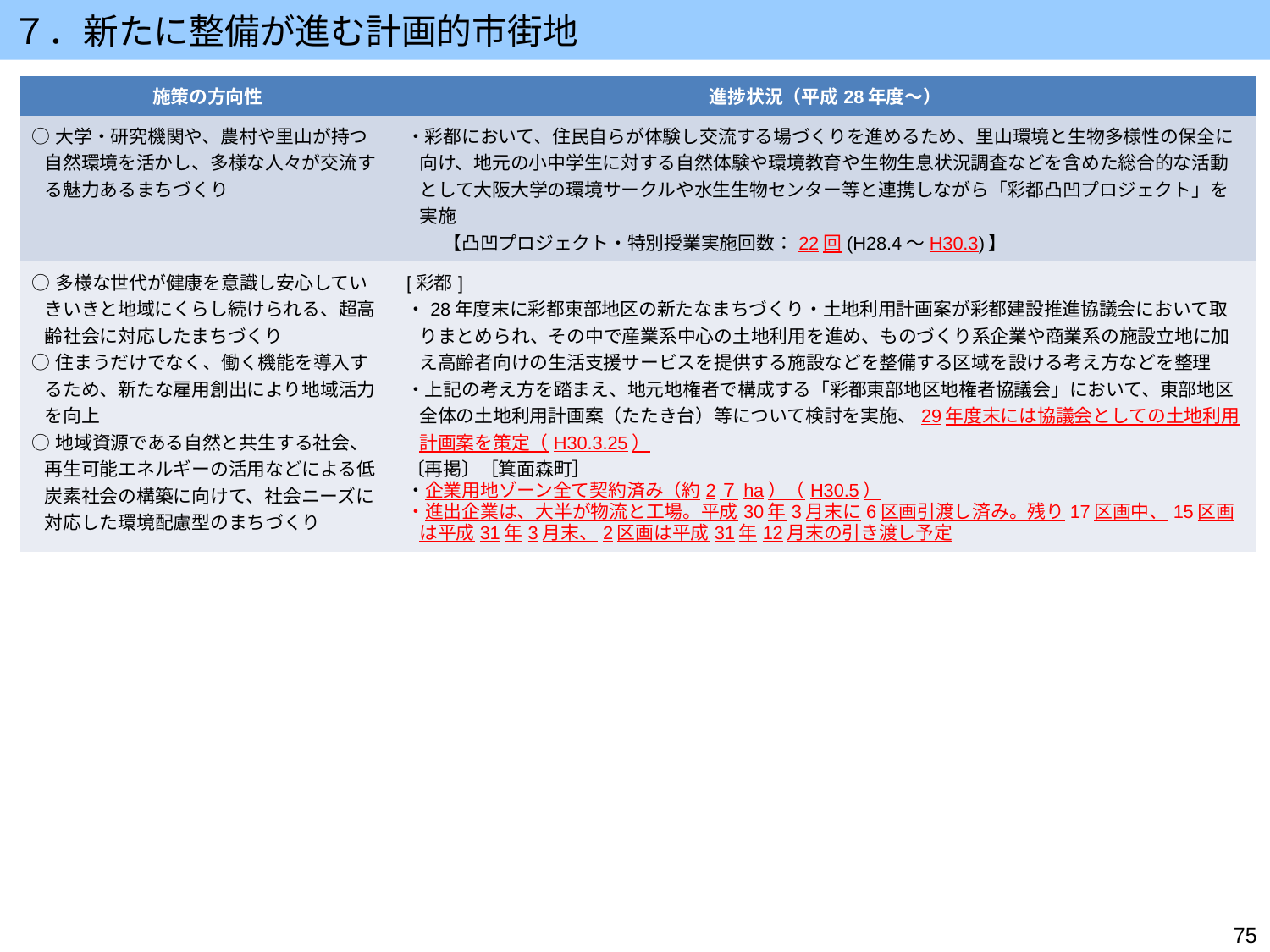

７．新たに整備が進む計画的市街地
| 施策の方向性 | 進捗状況（平成28年度～） |
| --- | --- |
| ○大学・研究機関や、農村や里山が持つ自然環境を活かし、多様な人々が交流する魅力あるまちづくり | ・彩都において、住民自らが体験し交流する場づくりを進めるため、里山環境と生物多様性の保全に向け、地元の小中学生に対する自然体験や環境教育や生物生息状況調査などを含めた総合的な活動として大阪大学の環境サークルや水生生物センター等と連携しながら「彩都凸凹プロジェクト」を実施 　　【凸凹プロジェクト・特別授業実施回数：22回(H28.4～H30.3)】 |
| ○多様な世代が健康を意識し安心していきいきと地域にくらし続けられる、超高齢社会に対応したまちづくり ○住まうだけでなく、働く機能を導入するため、新たな雇用創出により地域活力を向上 ○地域資源である自然と共生する社会、再生可能エネルギーの活用などによる低炭素社会の構築に向けて、社会ニーズに対応した環境配慮型のまちづくり | [彩都] ・28年度末に彩都東部地区の新たなまちづくり・土地利用計画案が彩都建設推進協議会において取りまとめられ、その中で産業系中心の土地利用を進め、ものづくり系企業や商業系の施設立地に加え高齢者向けの生活支援サービスを提供する施設などを整備する区域を設ける考え方などを整理 ・上記の考え方を踏まえ、地元地権者で構成する「彩都東部地区地権者協議会」において、東部地区全体の土地利用計画案（たたき台）等について検討を実施、29年度末には協議会としての土地利用計画案を策定（H30.3.25） 〔再掲〕［箕面森町］ ・企業用地ゾーン全て契約済み（約2７ha）（H30.5） ・進出企業は、大半が物流と工場。平成30年3月末に6区画引渡し済み。残り17区画中、15区画は平成31年3月末、2区画は平成31年12月末の引き渡し予定 |
75